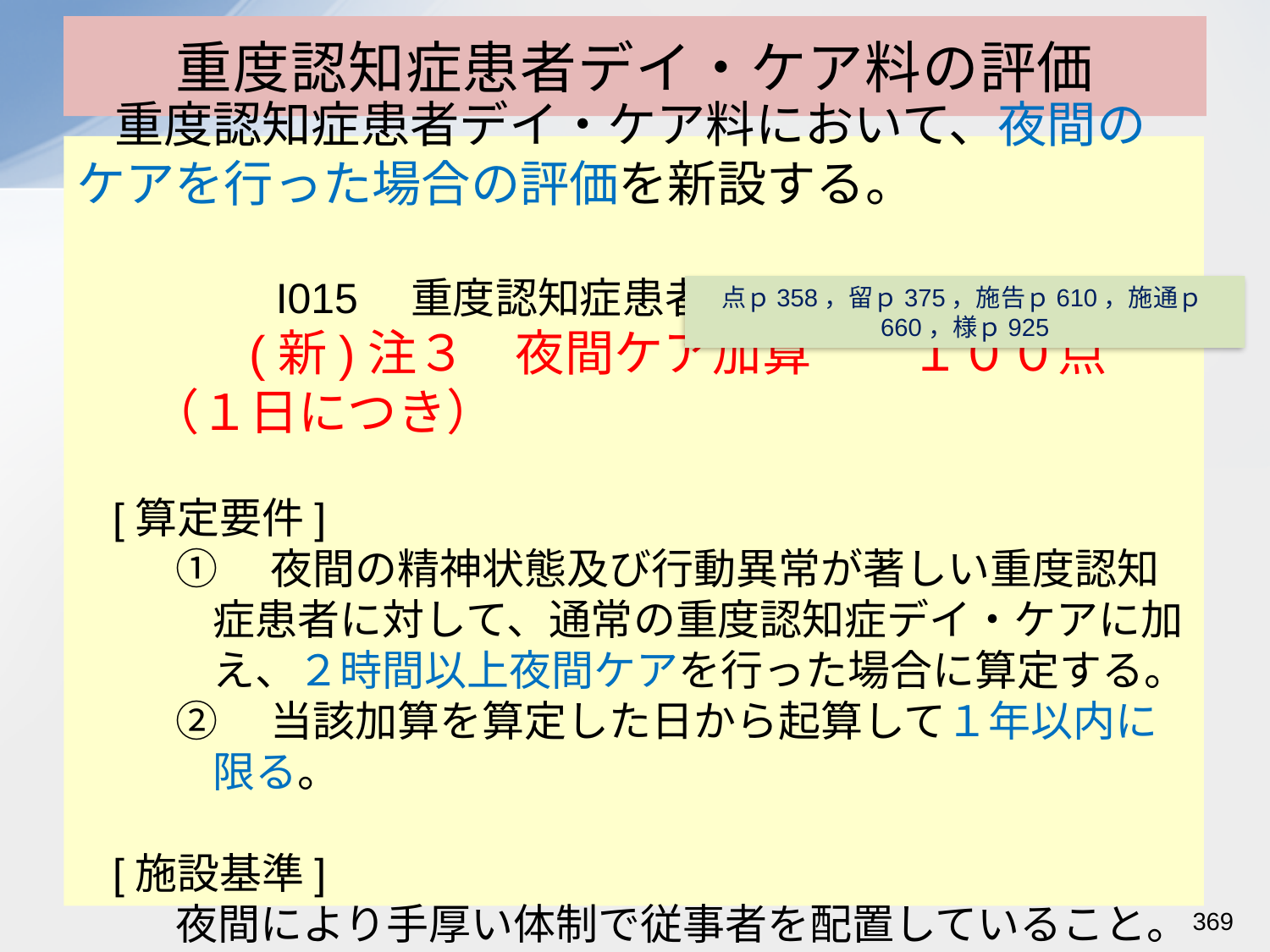

# 重度認知症患者デイ・ケア料の評価
重度認知症患者デイ・ケア料において、夜間のケアを行った場合の評価を新設する。

I015　重度認知症患者デイ・ケア料
　(新)注３　夜間ケア加算　　１００点（１日につき）

[算定要件]
①　夜間の精神状態及び行動異常が著しい重度認知症患者に対して、通常の重度認知症デイ・ケアに加え、２時間以上夜間ケアを行った場合に算定する。
②　当該加算を算定した日から起算して１年以内に限る。

[施設基準]
夜間により手厚い体制で従事者を配置していること。
点ｐ358，留ｐ375，施告ｐ610，施通ｐ660，様ｐ925
369